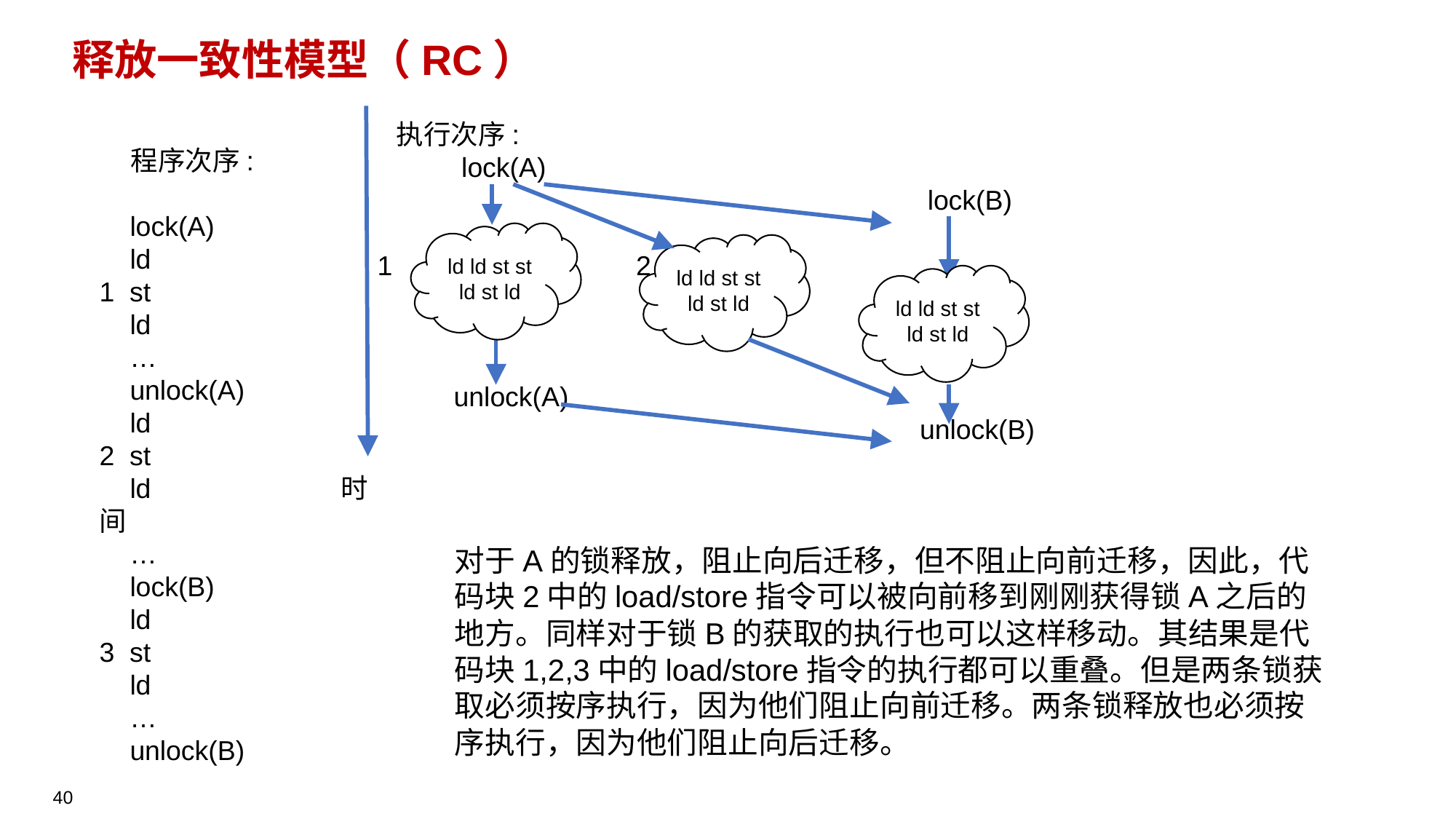

# 释放一致性模型（RC）
  执行次序:
           lock(A)
                                                                        lock(B)

1                                2
                                                                 3

          unlock(A)
                                                                       unlock(B)
    程序次序:

    lock(A)
    ld
1  st
    ld
    …
    unlock(A)
    ld
2  st
    ld                        时间
    …
    lock(B)
    ld
3  st
    ld
    …
    unlock(B)
ld ld st st ld st ld
ld ld st st ld st ld
ld ld st st ld st ld
对于A的锁释放，阻止向后迁移，但不阻止向前迁移，因此，代码块2中的load/store指令可以被向前移到刚刚获得锁A之后的地方。同样对于锁B的获取的执行也可以这样移动。其结果是代码块1,2,3中的load/store指令的执行都可以重叠。但是两条锁获取必须按序执行，因为他们阻止向前迁移。两条锁释放也必须按序执行，因为他们阻止向后迁移。